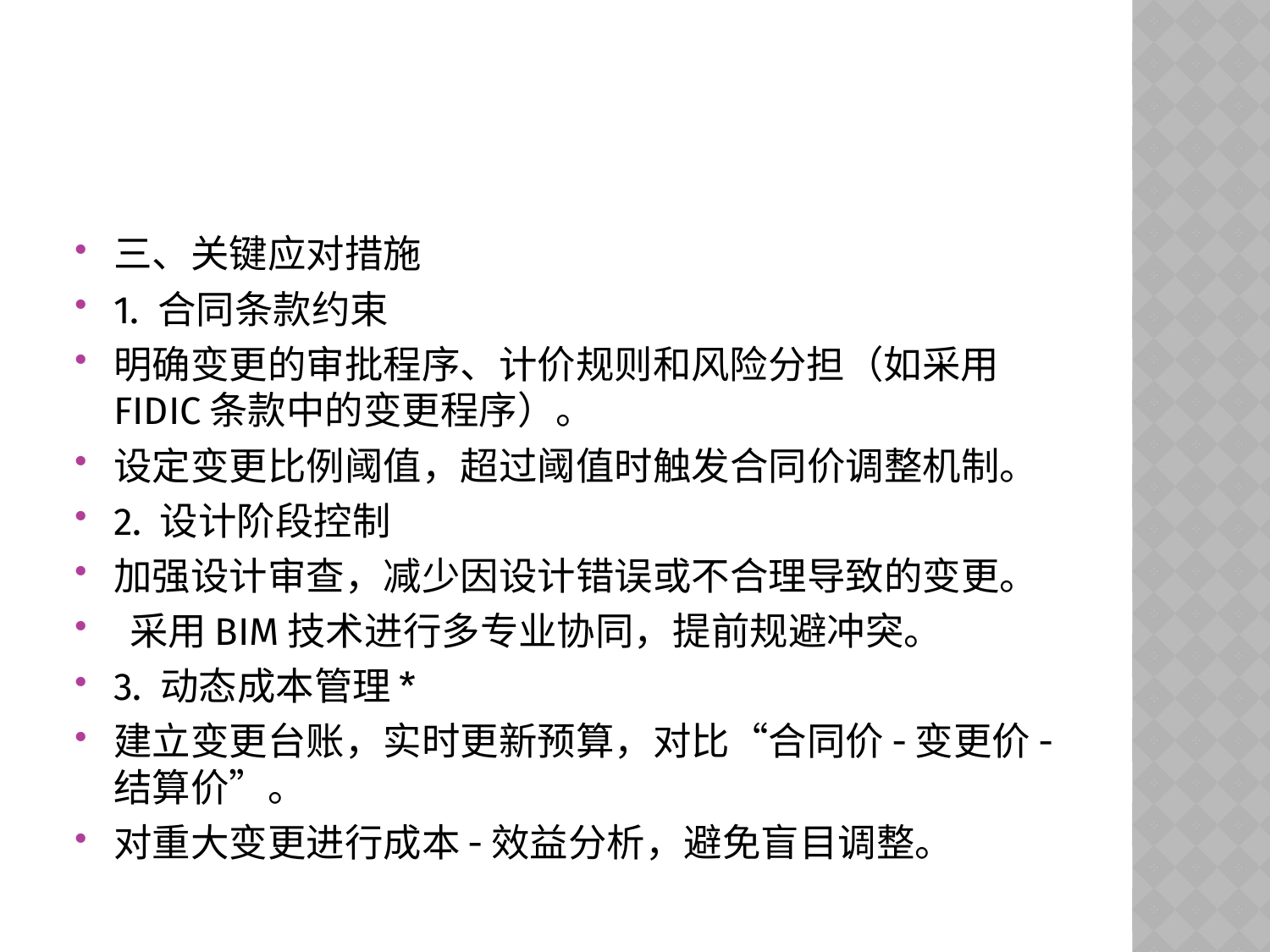

#
三、关键应对措施
1. 合同条款约束
明确变更的审批程序、计价规则和风险分担（如采用FIDIC条款中的变更程序）。
设定变更比例阈值，超过阈值时触发合同价调整机制。
2. 设计阶段控制
加强设计审查，减少因设计错误或不合理导致的变更。
 采用BIM技术进行多专业协同，提前规避冲突。
3. 动态成本管理*
建立变更台账，实时更新预算，对比“合同价-变更价-结算价”。
对重大变更进行成本-效益分析，避免盲目调整。